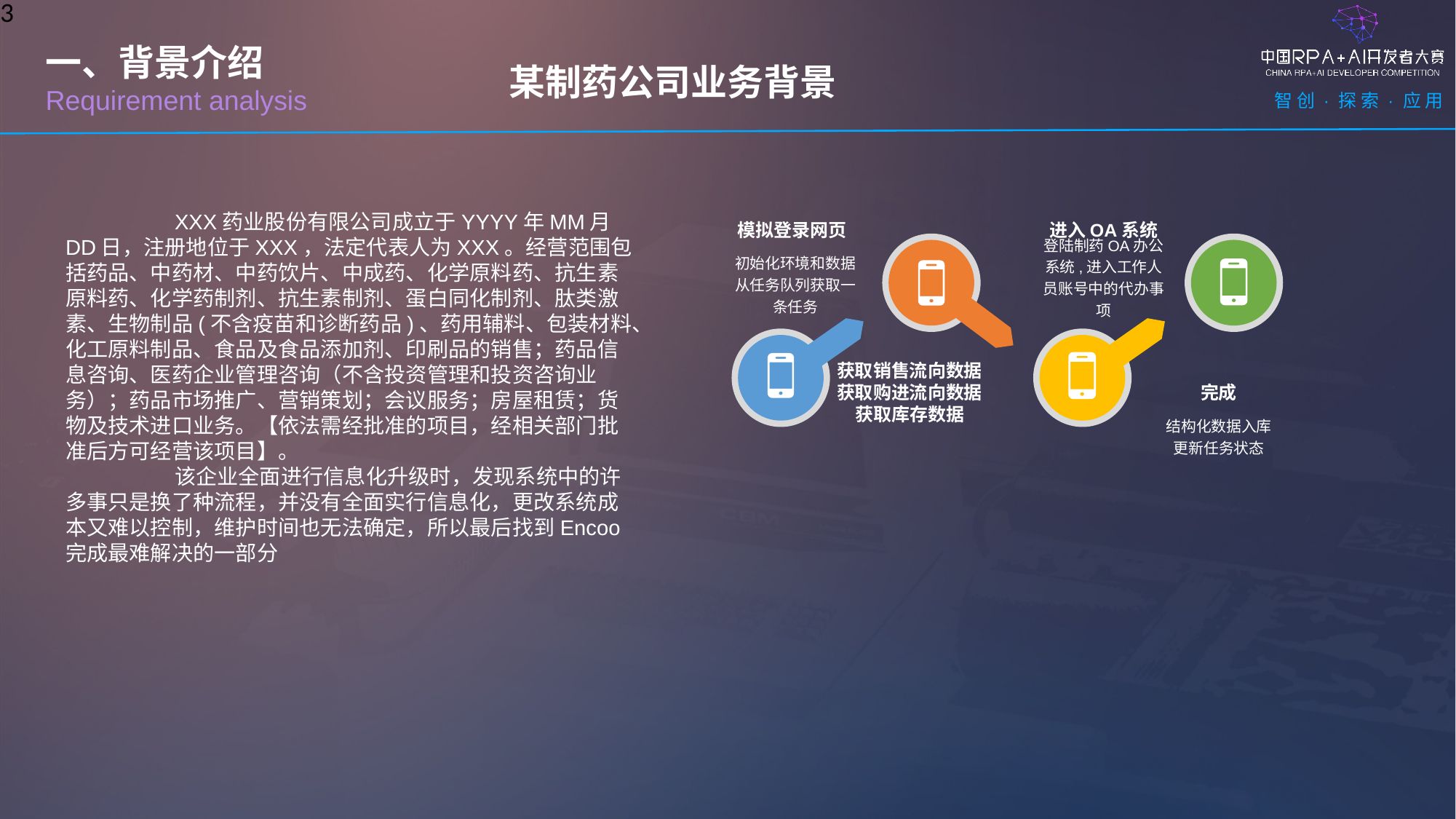

3
某制药公司业务背景
一、背景介绍
Requirement analysis
	XXX药业股份有限公司成立于YYYY年MM月DD日，注册地位于XXX，法定代表人为XXX。经营范围包括药品、中药材、中药饮片、中成药、化学原料药、抗生素原料药、化学药制剂、抗生素制剂、蛋白同化制剂、肽类激素、生物制品(不含疫苗和诊断药品)、药用辅料、包装材料、化工原料制品、食品及食品添加剂、印刷品的销售；药品信息咨询、医药企业管理咨询（不含投资管理和投资咨询业务）；药品市场推广、营销策划；会议服务；房屋租赁；货物及技术进口业务。【依法需经批准的项目，经相关部门批准后方可经营该项目】。
	该企业全面进行信息化升级时，发现系统中的许多事只是换了种流程，并没有全面实行信息化，更改系统成本又难以控制，维护时间也无法确定，所以最后找到Encoo完成最难解决的一部分
进入OA系统
登陆制药OA办公系统,进入工作人员账号中的代办事项
模拟登录网页
初始化环境和数据
从任务队列获取一条任务

获取销售流向数据
获取购进流向数据
获取库存数据
完成

结构化数据入库
更新任务状态